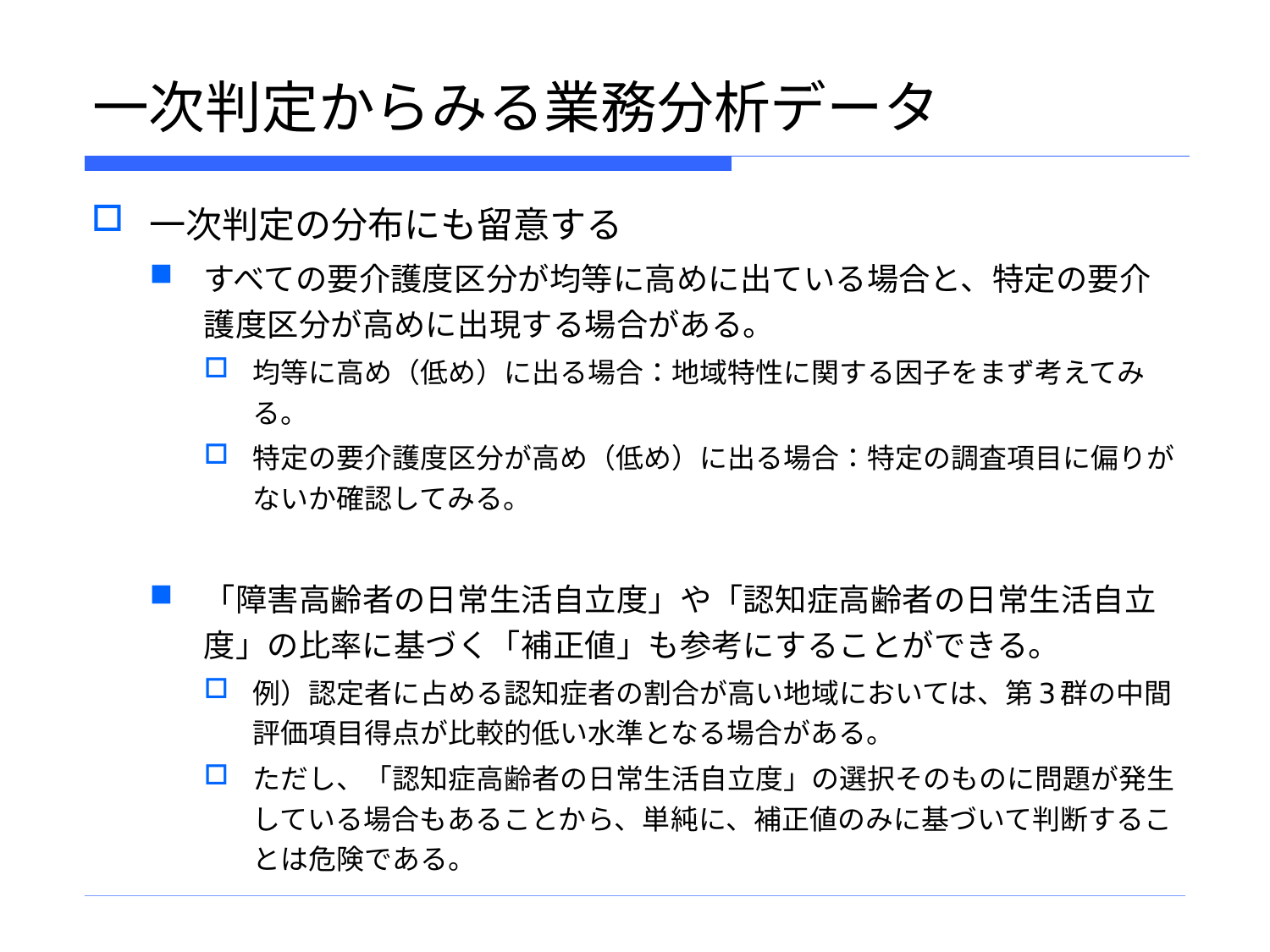

# 一次判定からみる業務分析データ
一次判定の分布にも留意する
すべての要介護度区分が均等に高めに出ている場合と、特定の要介護度区分が高めに出現する場合がある。
均等に高め（低め）に出る場合：地域特性に関する因子をまず考えてみる。
特定の要介護度区分が高め（低め）に出る場合：特定の調査項目に偏りがないか確認してみる。

「障害高齢者の日常生活自立度」や「認知症高齢者の日常生活自立度」の比率に基づく「補正値」も参考にすることができる。
例）認定者に占める認知症者の割合が高い地域においては、第3群の中間評価項目得点が比較的低い水準となる場合がある。
ただし、「認知症高齢者の日常生活自立度」の選択そのものに問題が発生している場合もあることから、単純に、補正値のみに基づいて判断することは危険である。